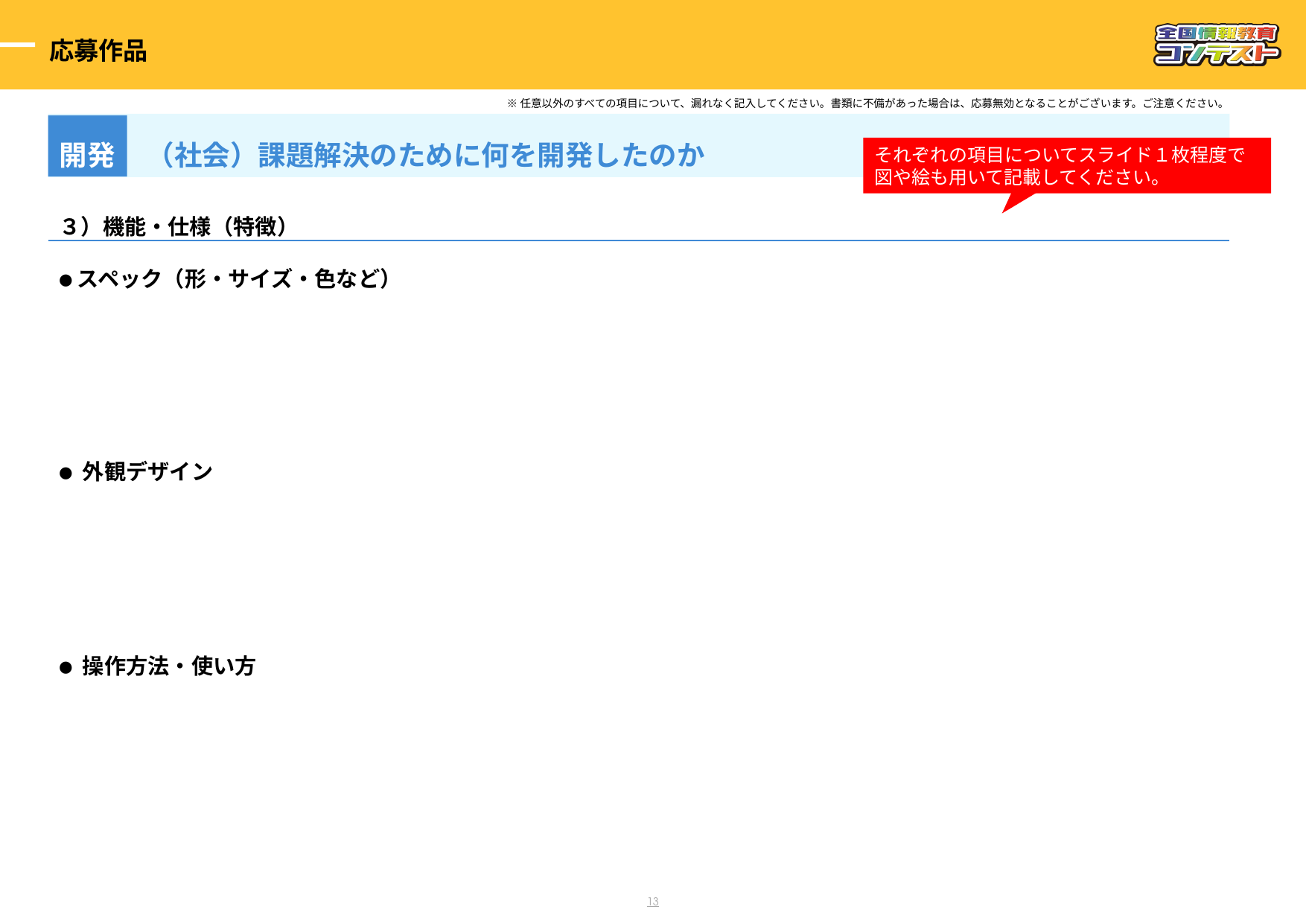

応募作品
※任意以外のすべての項目について、漏れなく記入してください。書類に不備があった場合は、応募無効となることがございます。ご注意ください。

開発
（社会）課題解決のために何を開発したのか
それぞれの項目についてスライド１枚程度で図や絵も用いて記載してください。

３）機能・仕様（特徴）
⚫︎スペック（形・サイズ・色など）
⚫︎ 外観デザイン
⚫︎ 操作方法・使い方
13